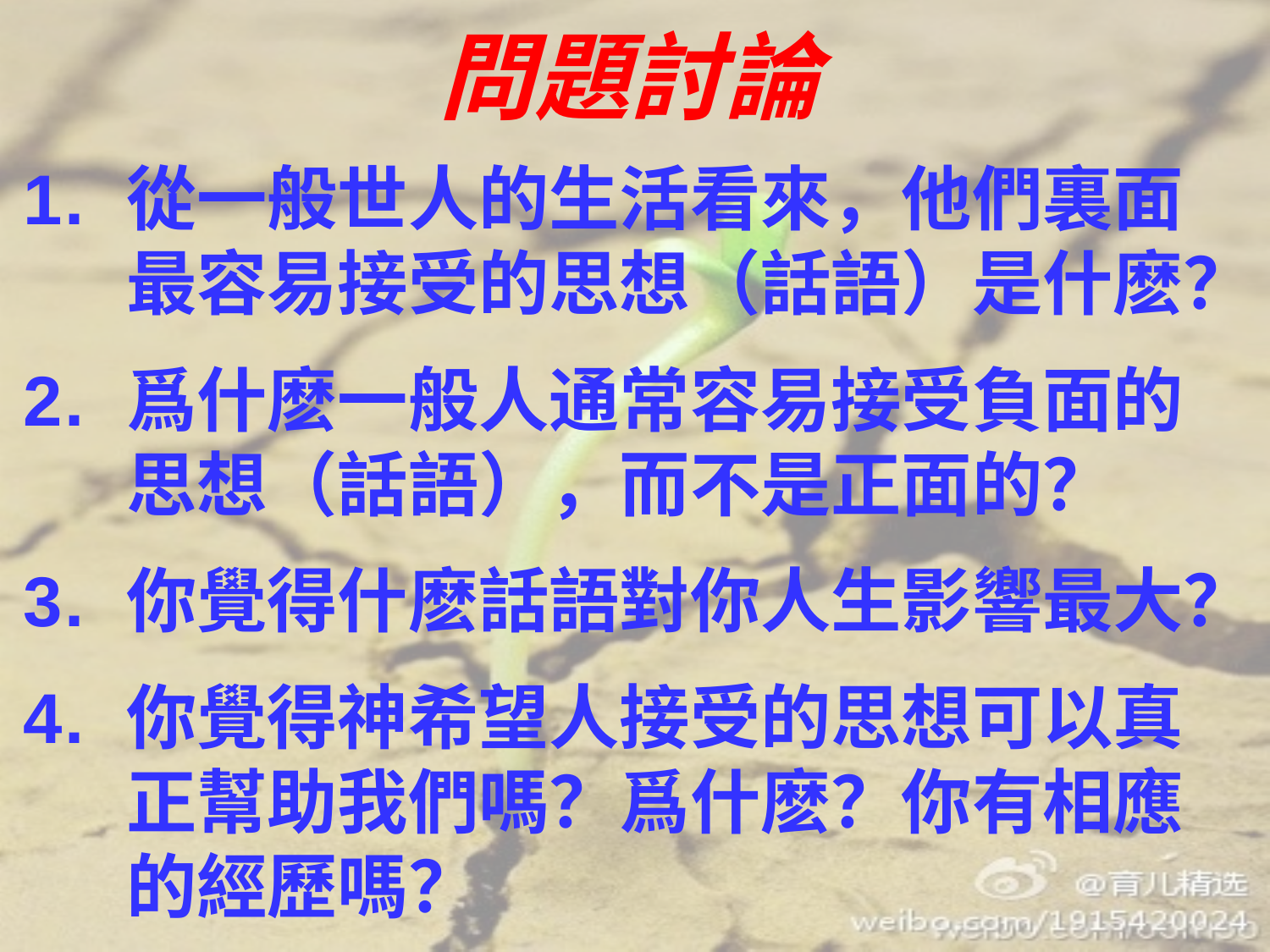

問題討論
從一般世人的生活看來，他們裏面最容易接受的思想（話語）是什麽？
爲什麽一般人通常容易接受負面的思想（話語），而不是正面的？
你覺得什麽話語對你人生影響最大？
你覺得神希望人接受的思想可以真正幫助我們嗎？爲什麽？你有相應的經歷嗎？